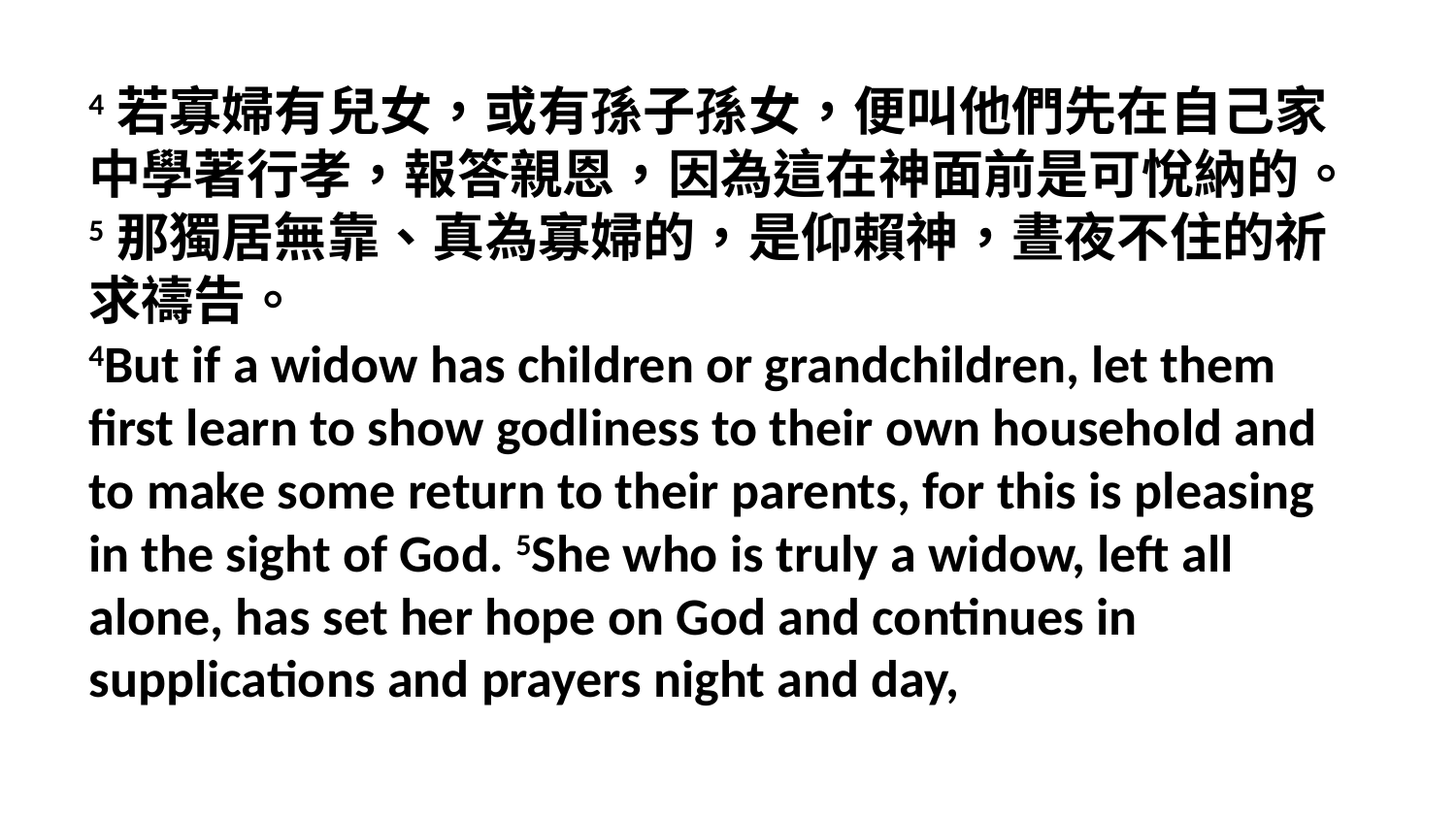

4若寡婦有兒女，或有孫子孫女，便叫他們先在自己家中學著行孝，報答親恩，因為這在神面前是可悅納的。5那獨居無靠、真為寡婦的，是仰賴神，晝夜不住的祈求禱告。
4But if a widow has children or grandchildren, let them first learn to show godliness to their own household and to make some return to their parents, for this is pleasing in the sight of God. 5She who is truly a widow, left all alone, has set her hope on God and continues in supplications and prayers night and day,